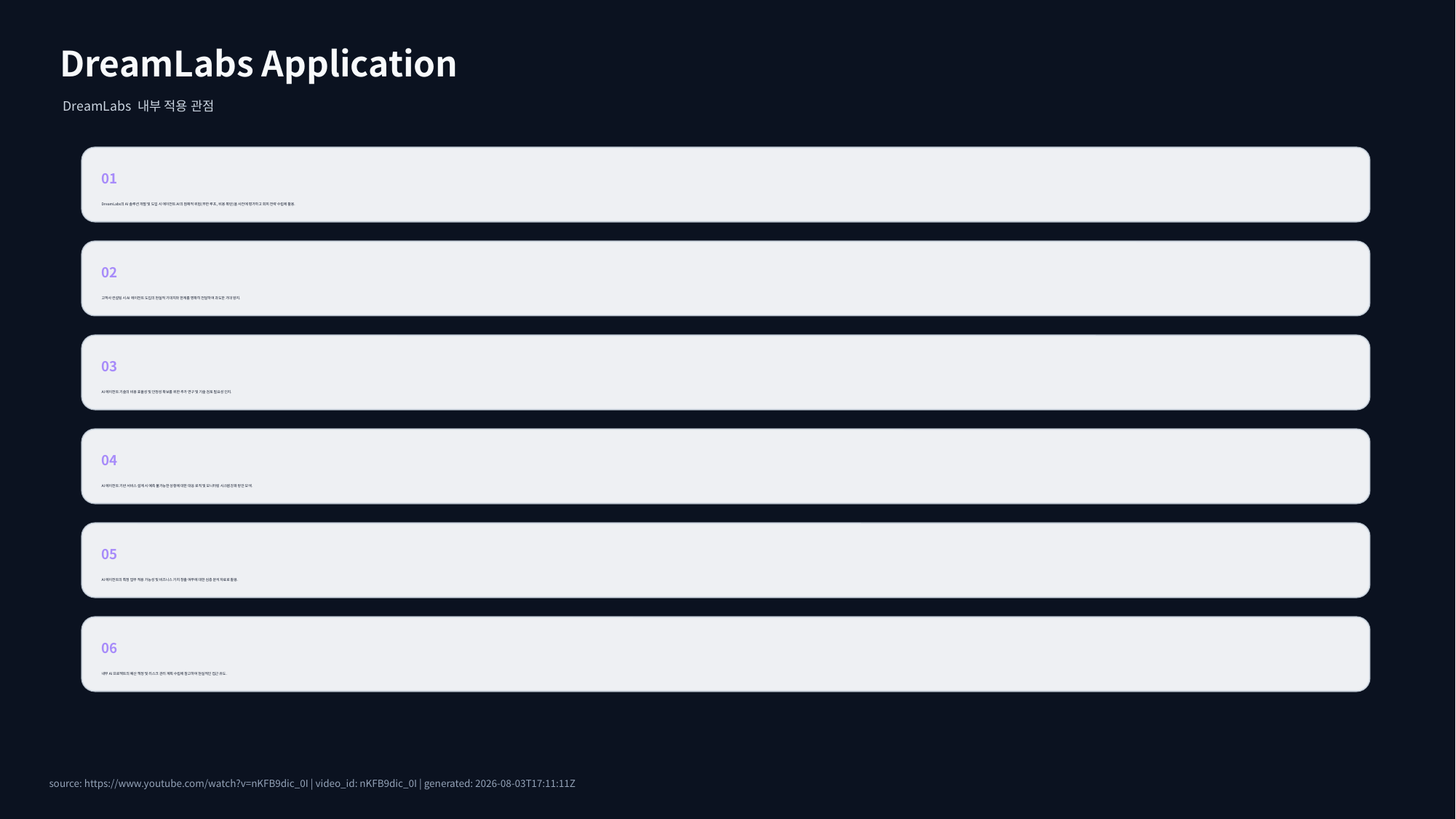

DreamLabs Application
DreamLabs 내부 적용 관점

01
DreamLabs의 AI 솔루션 개발 및 도입 시 에이전트 AI의 잠재적 위험(무한 루프, 비용 폭탄)을 사전에 평가하고 회피 전략 수립에 활용.

02
고객사 컨설팅 시 AI 에이전트 도입의 현실적 기대치와 한계를 명확히 전달하여 과도한 기대 방지.

03
AI 에이전트 기술의 비용 효율성 및 안정성 확보를 위한 추가 연구 및 기술 검토 필요성 인지.

04
AI 에이전트 기반 서비스 설계 시 예측 불가능한 상황에 대한 대응 로직 및 모니터링 시스템 강화 방안 모색.

05
AI 에이전트의 특정 업무 적용 가능성 및 비즈니스 가치 창출 여부에 대한 심층 분석 자료로 활용.

06
내부 AI 프로젝트의 예산 책정 및 리스크 관리 계획 수립에 참고하여 현실적인 접근 유도.
source: https://www.youtube.com/watch?v=nKFB9dic_0I | video_id: nKFB9dic_0I | generated: 2026-08-03T17:11:11Z